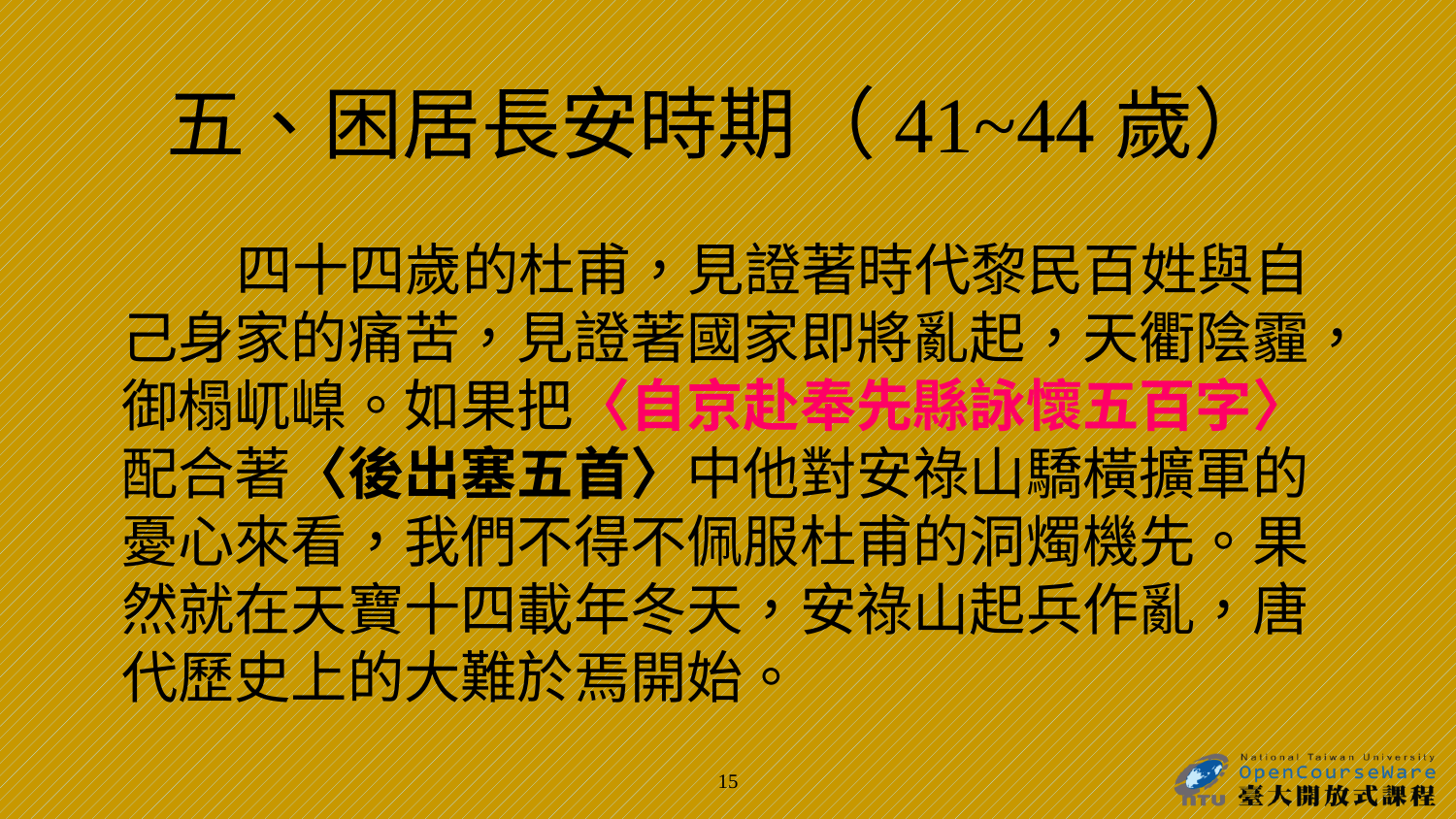

五、困居長安時期（41~44歲）
        四十四歲的杜甫，見證著時代黎民百姓與自己身家的痛苦，見證著國家即將亂起，天衢陰霾，御榻屼嵲。如果把〈自京赴奉先縣詠懷五百字〉配合著〈後出塞五首〉中他對安祿山驕橫擴軍的憂心來看，我們不得不佩服杜甫的洞燭機先。果然就在天寶十四載年冬天，安祿山起兵作亂，唐代歷史上的大難於焉開始。
15